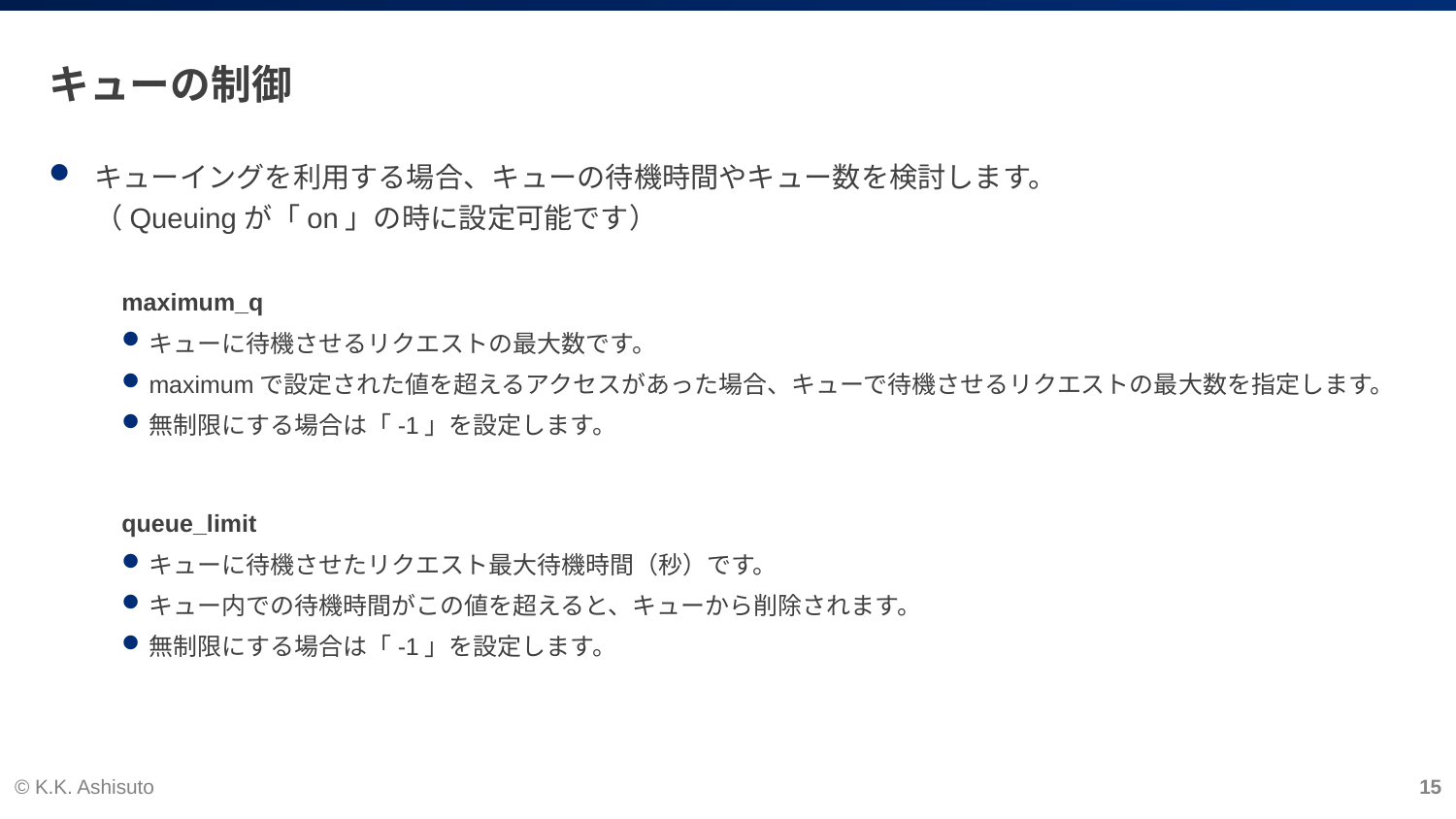

# キューの制御
キューイングを利用する場合、キューの待機時間やキュー数を検討します。
（Queuingが「on」の時に設定可能です）

maximum_q
キューに待機させるリクエストの最大数です。
maximumで設定された値を超えるアクセスがあった場合、キューで待機させるリクエストの最大数を指定します。
無制限にする場合は「-1」を設定します。

queue_limit
キューに待機させたリクエスト最大待機時間（秒）です。
キュー内での待機時間がこの値を超えると、キューから削除されます。
無制限にする場合は「-1」を設定します。

© K.K. Ashisuto
15